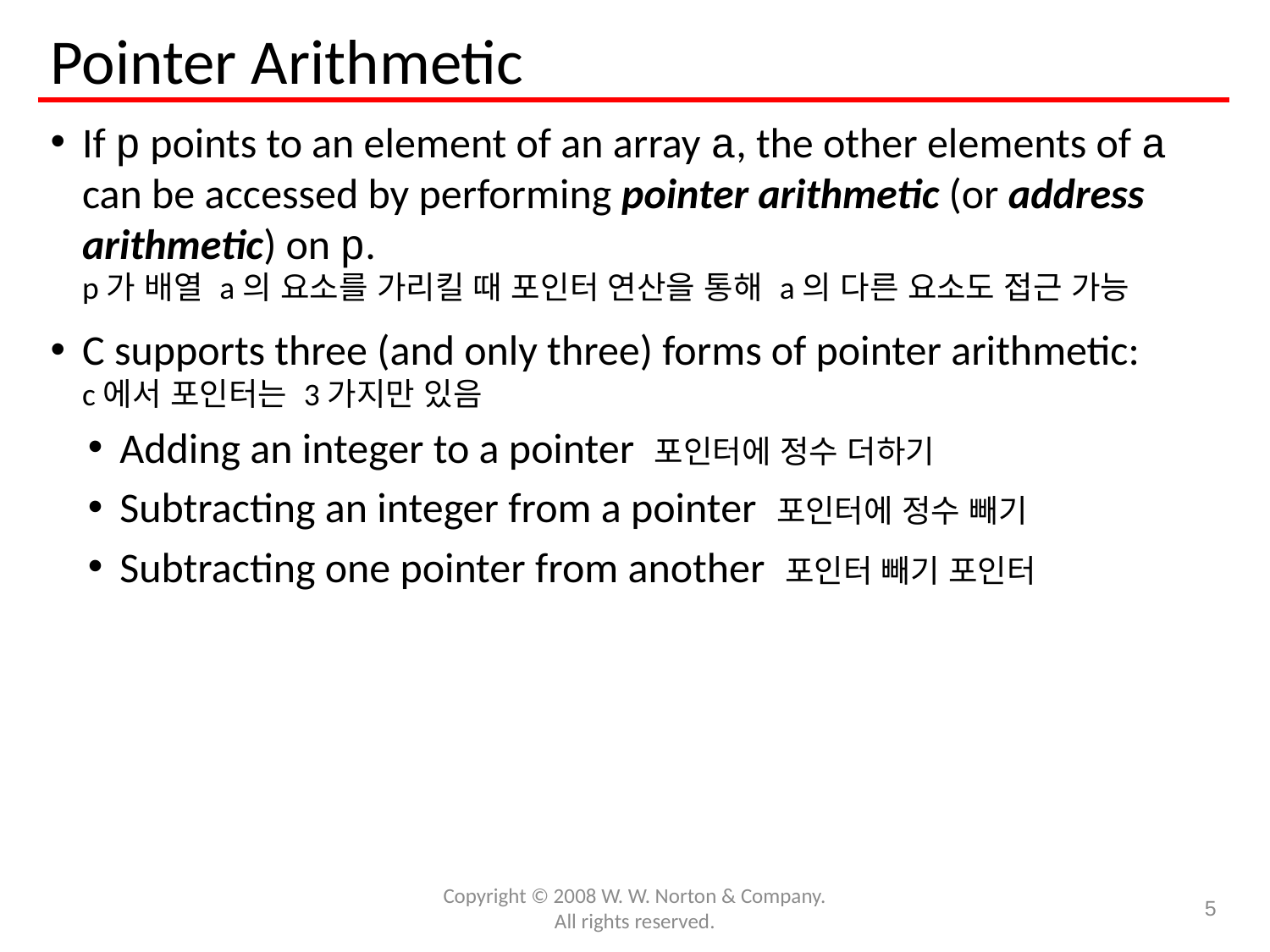

# Pointer Arithmetic
If p points to an element of an array a, the other elements of a can be accessed by performing pointer arithmetic (or address arithmetic) on p.
p가 배열 a의 요소를 가리킬 때 포인터 연산을 통해 a의 다른 요소도 접근 가능
C supports three (and only three) forms of pointer arithmetic:
c에서 포인터는 3가지만 있음
Adding an integer to a pointer 포인터에 정수 더하기
Subtracting an integer from a pointer 포인터에 정수 빼기
Subtracting one pointer from another 포인터 빼기 포인터
Copyright © 2008 W. W. Norton & Company.
All rights reserved.
5